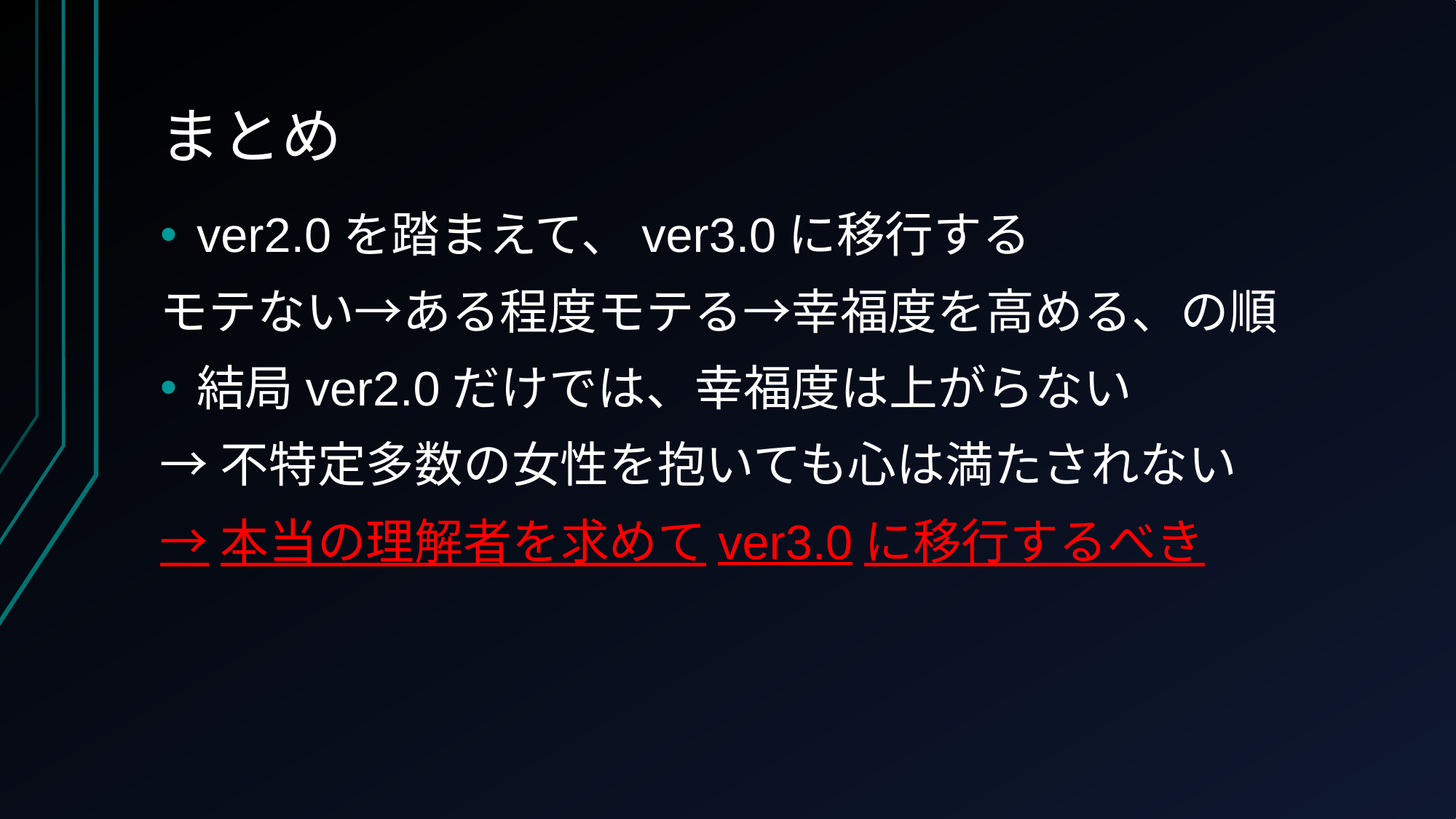

# まとめ
ver2.0を踏まえて、ver3.0に移行する
モテない→ある程度モテる→幸福度を高める、の順
結局ver2.0だけでは、幸福度は上がらない
→不特定多数の女性を抱いても心は満たされない
→本当の理解者を求めてver3.0に移行するべき